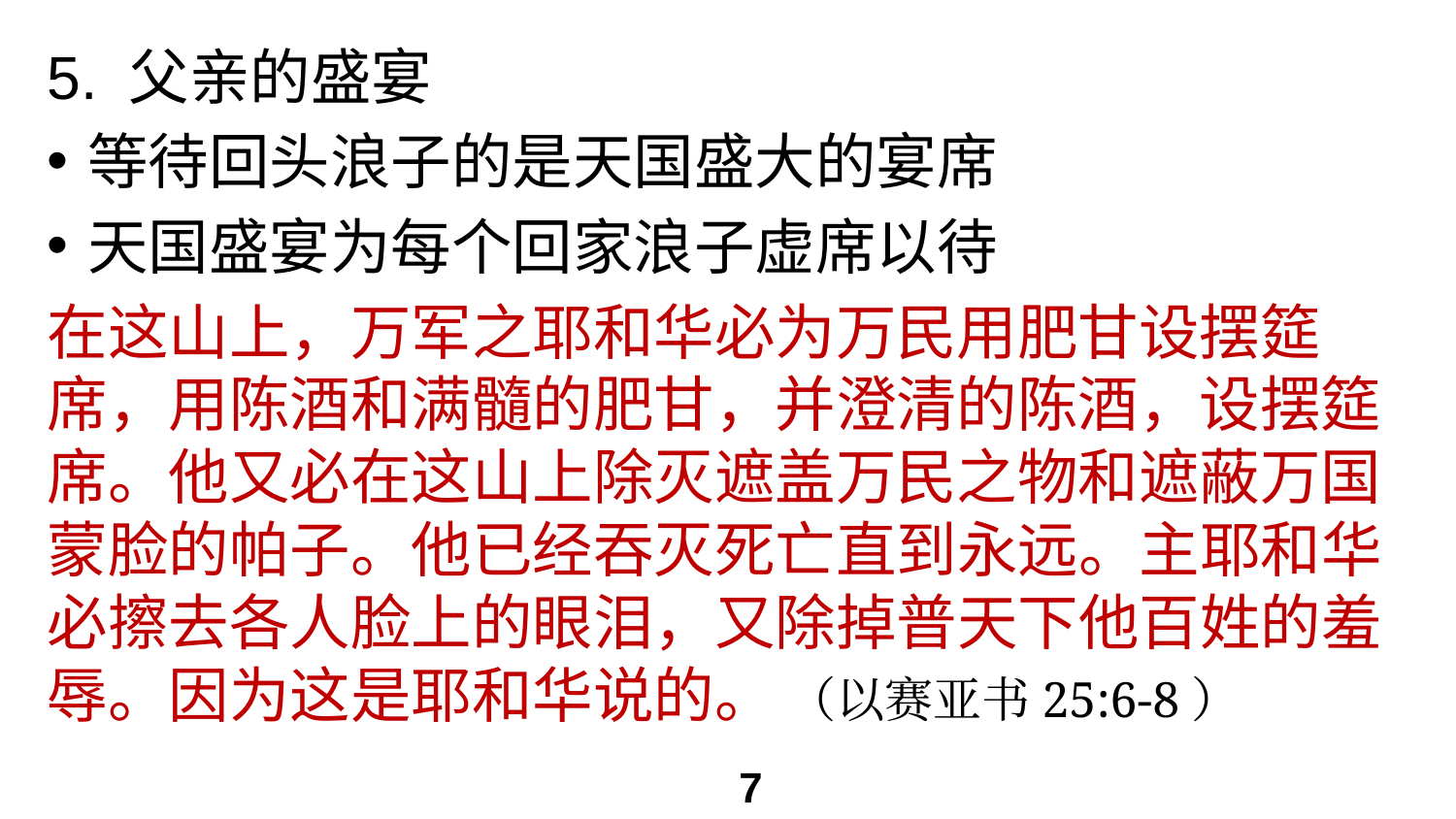

# 5. 父亲的盛宴
等待回头浪子的是天国盛大的宴席
天国盛宴为每个回家浪子虚席以待
在这山上，万军之耶和华必为万民用肥甘设摆筵席，用陈酒和满髓的肥甘，并澄清的陈酒，设摆筵席。他又必在这山上除灭遮盖万民之物和遮蔽万国蒙脸的帕子。他已经吞灭死亡直到永远。主耶和华必擦去各人脸上的眼泪，又除掉普天下他百姓的羞辱。因为这是耶和华说的。 （以赛亚书25:6-8）
7